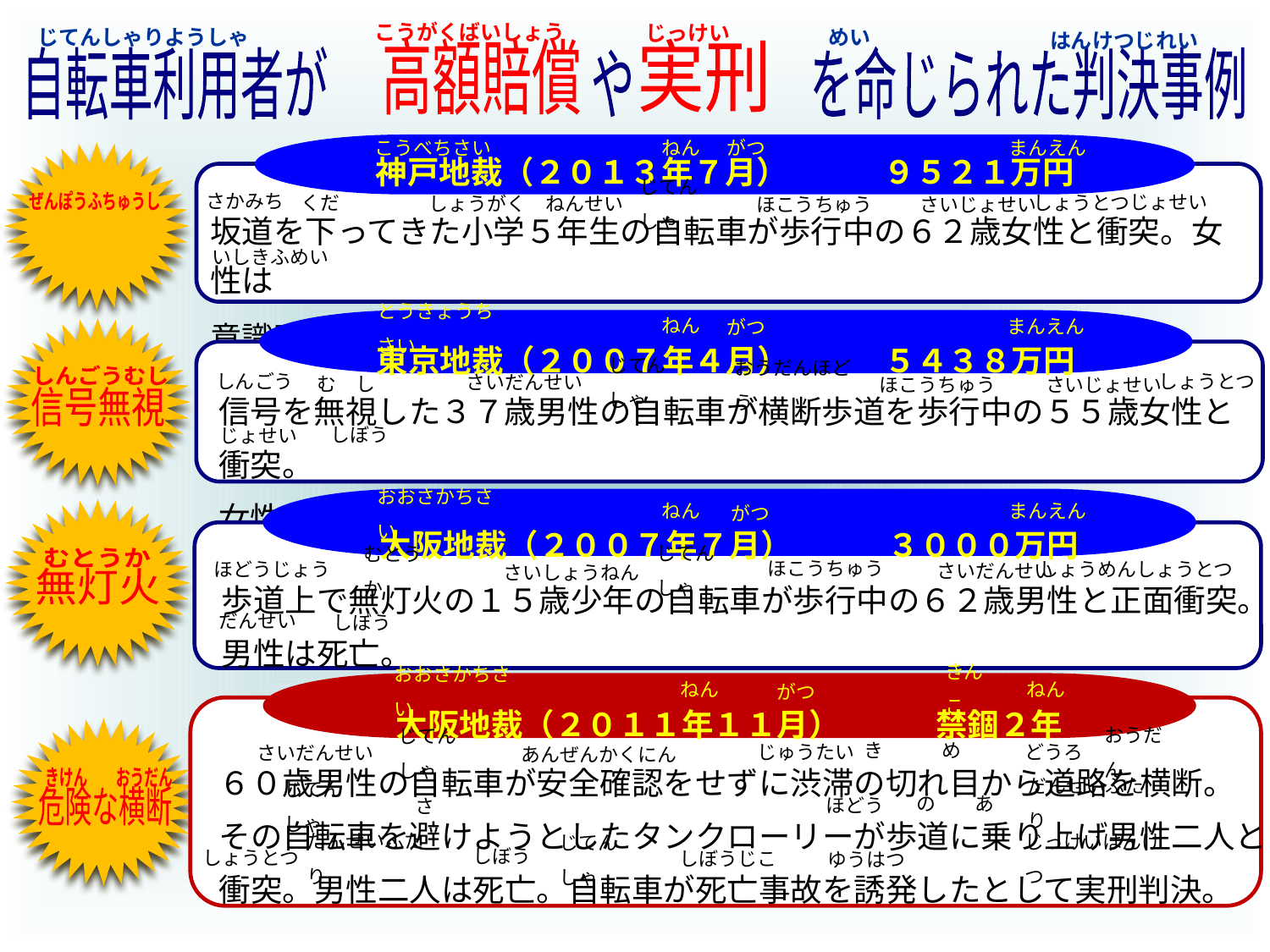

じっけい
こうがくばいしょう
めい
じてんしゃりようしゃ
はんけつじれい
高額賠償
実刑
自転車利用者が　　　　　　や　　　　を命じられた判決事例
まんえん
がつ
こうべちさい
ねん
神戸地裁（２０１３年７月）　　　９５２１万円

坂道を下ってきた小学５年生の自転車が歩行中の６２歳女性と衝突。女性は
意識不明。

前方不注視
さかみち
しょうがく　ねんせい
じてんしゃ
ほこうちゅう
じょせい
くだ
しょうとつ
さいじょせい
ぜんぽうふちゅうし
いしきふめい
まんえん
ねん
がつ
とうきょうちさい
東京地裁（２００７年４月）　　　５４３８万円

信号を無視した３７歳男性の自転車が横断歩道を歩行中の５５歳女性と衝突。
女性は死亡。

信号無視
じてんしゃ
さいだんせい
しんごう
しょうとつ
ほこうちゅう
む　し
さいじょせい
おうだんほどう
しんごうむし
しぼう
じょせい
まんえん
ねん
おおさかちさい
がつ
大阪地裁（２００７年７月）　　　３０００万円

歩道上で無灯火の１５歳少年の自転車が歩行中の６２歳男性と正面衝突。
男性は死亡。

無灯火
ほこうちゅう
しょうめんしょうとつ
じてんしゃ
むとうか
ほどうじょう
さいだんせい
さいしょうねん
むとうか
だんせい
しぼう
きんこ
ねん
ねん
がつ
おおさかちさい
大阪地裁（２０１１年１１月）　　　禁錮２年

６０歳男性の自転車が安全確認をせずに渋滞の切れ目から道路を横断。
その自転車を避けようとしたタンクローリーが歩道に乗り上げ男性二人と
衝突。男性二人は死亡。自転車が死亡事故を誘発したとして実刑判決。

危険な横断
き　　　め
おうだん
じてんしゃ
あんぜんかくにん
どうろ
じゅうたい
さいだんせい
きけん　　おうだん
だんせいふたり
じてんしゃ
の
あ
ほどう
さ
しぼうじこ
だんせいふたり
しぼう
じっけいはんけつ
じてんしゃ
しょうとつ
ゆうはつ